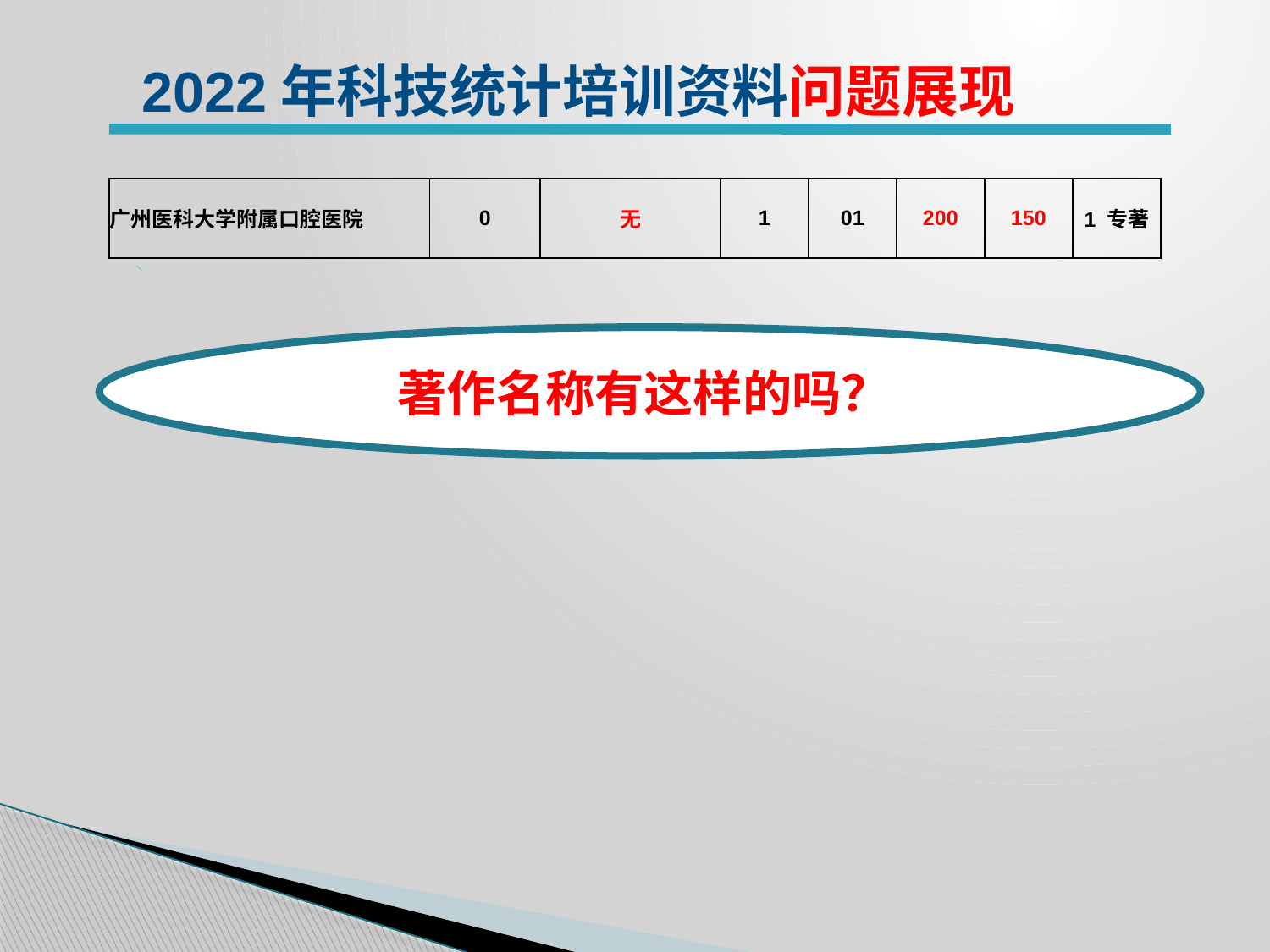

2022年科技统计培训资料问题展现
| 广州医科大学附属口腔医院 | 0 | 无 | 1 | 01 | 200 | 150 | 1 专著 |
| --- | --- | --- | --- | --- | --- | --- | --- |
著作名称有这样的吗？